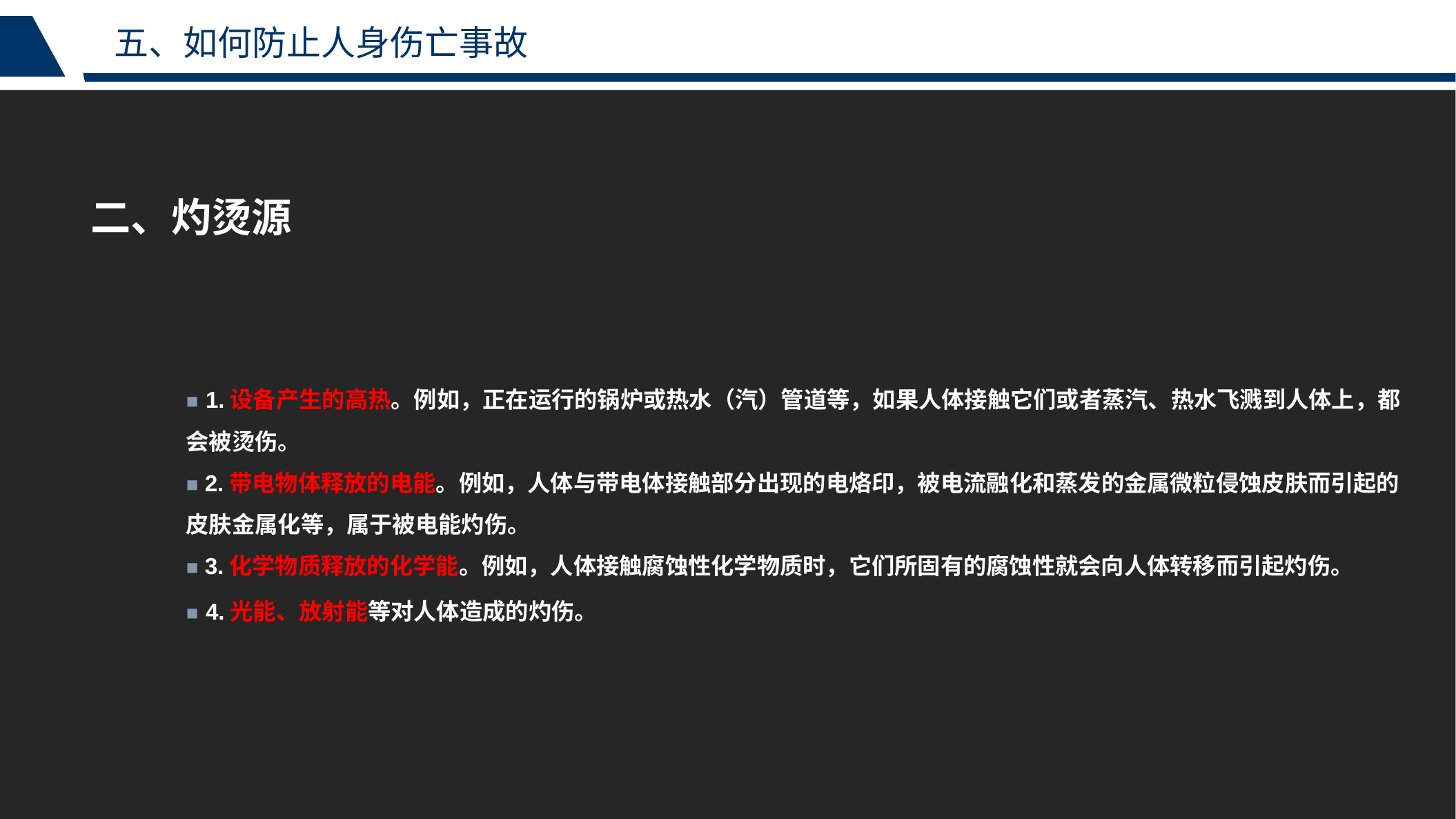

五、如何防止人身伤亡事故

二、灼烫源
■ 1.设备产生的高热。例如，正在运行的锅炉或热水（汽）管道等，如果人体接触它们或者蒸汽、热水飞溅到人体上，都会被烫伤。
■ 2.带电物体释放的电能。例如，人体与带电体接触部分出现的电烙印，被电流融化和蒸发的金属微粒侵蚀皮肤而引起的皮肤金属化等，属于被电能灼伤。
■ 3.化学物质释放的化学能。例如，人体接触腐蚀性化学物质时，它们所固有的腐蚀性就会向人体转移而引起灼伤。
■ 4.光能、放射能等对人体造成的灼伤。